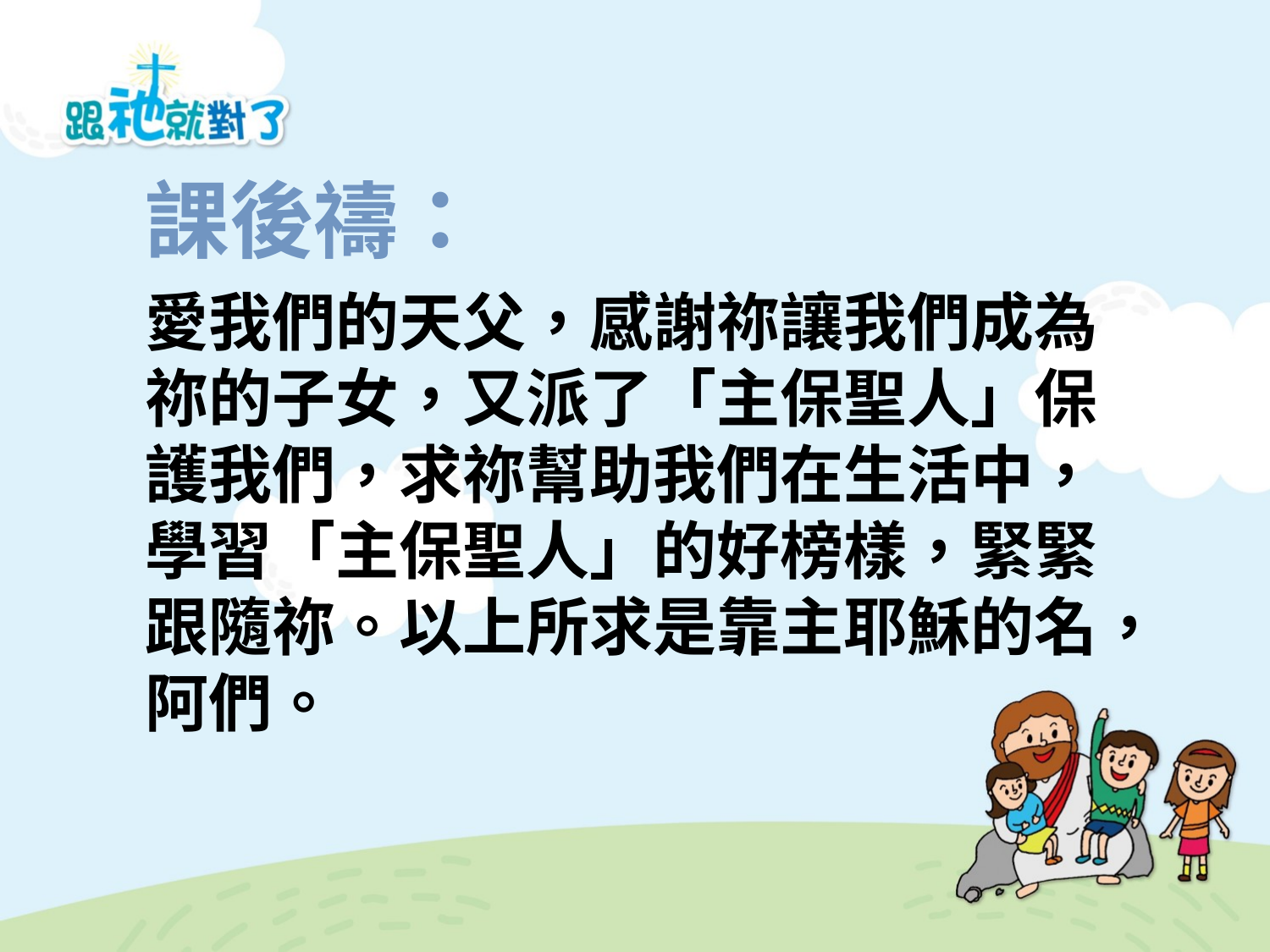

課後禱：
愛我們的天父，感謝祢讓我們成為祢的子女，又派了「主保聖人」保護我們，求祢幫助我們在生活中，學習「主保聖人」的好榜樣，緊緊跟隨祢。以上所求是靠主耶穌的名，阿們。